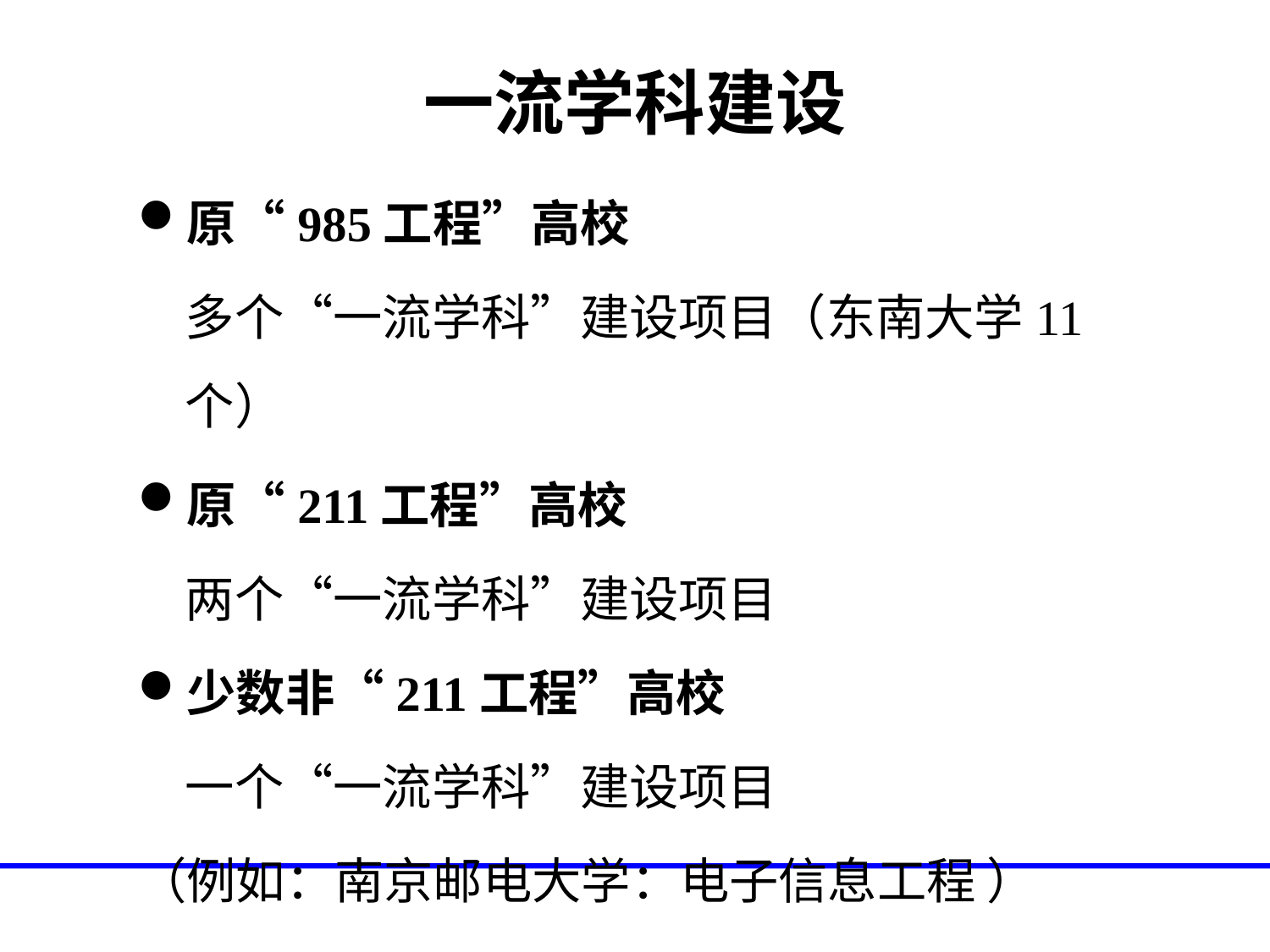

# 一流学科建设
原“985工程”高校
	多个“一流学科”建设项目（东南大学11个）
原“211工程”高校
	两个“一流学科”建设项目
少数非“211工程”高校
	一个“一流学科”建设项目
（例如：南京邮电大学：电子信息工程 ）